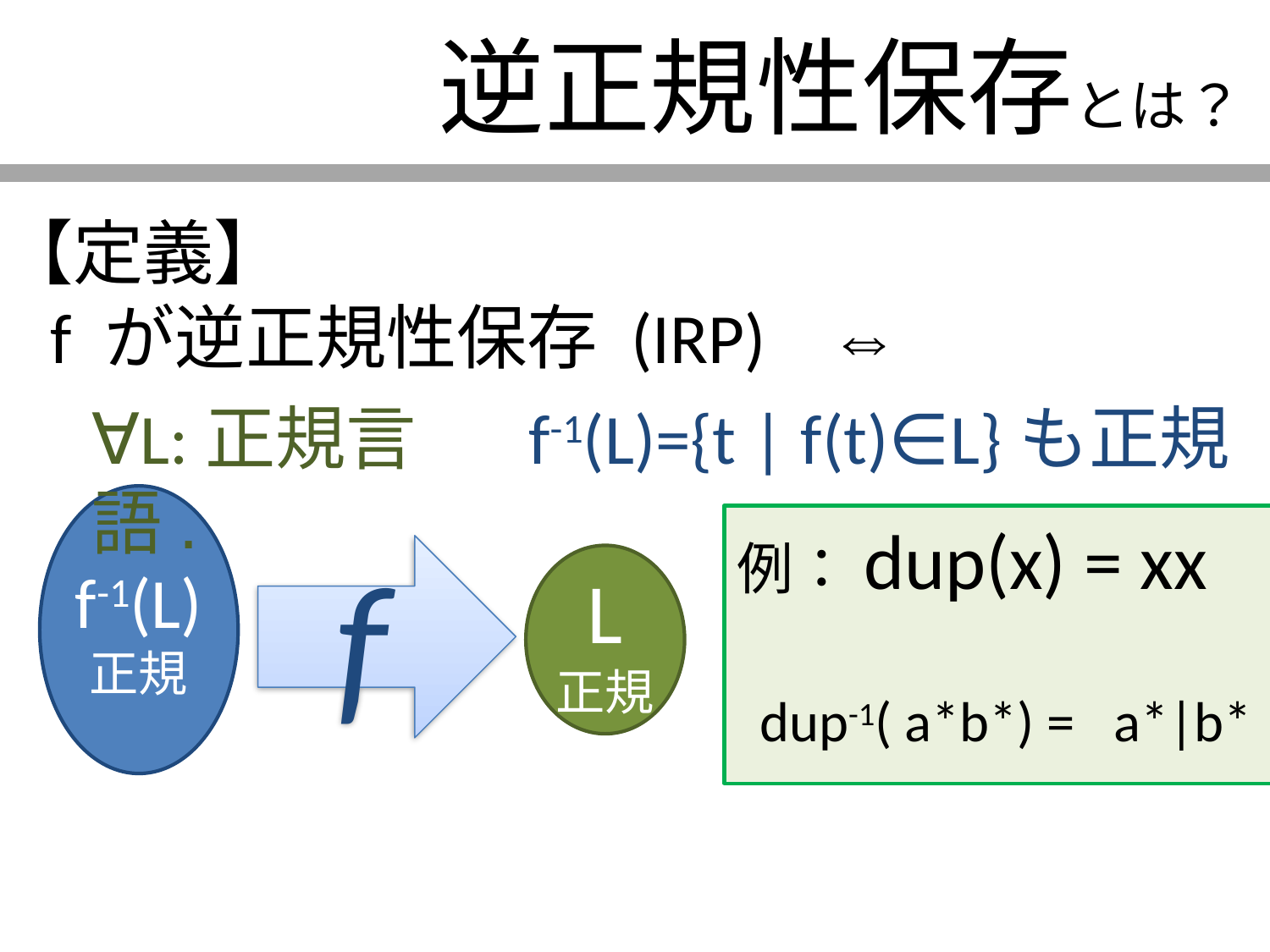

# 逆正規性保存とは？
【定義】
f が逆正規性保存 (IRP)    ⇔

∀L:正規言語.
f-1(L)={t | f(t)∈L}も正規
f-1(L)
正規
例：dup(x) = xx

  dup-1( a*b*) =   a*|b*
f
L
正規